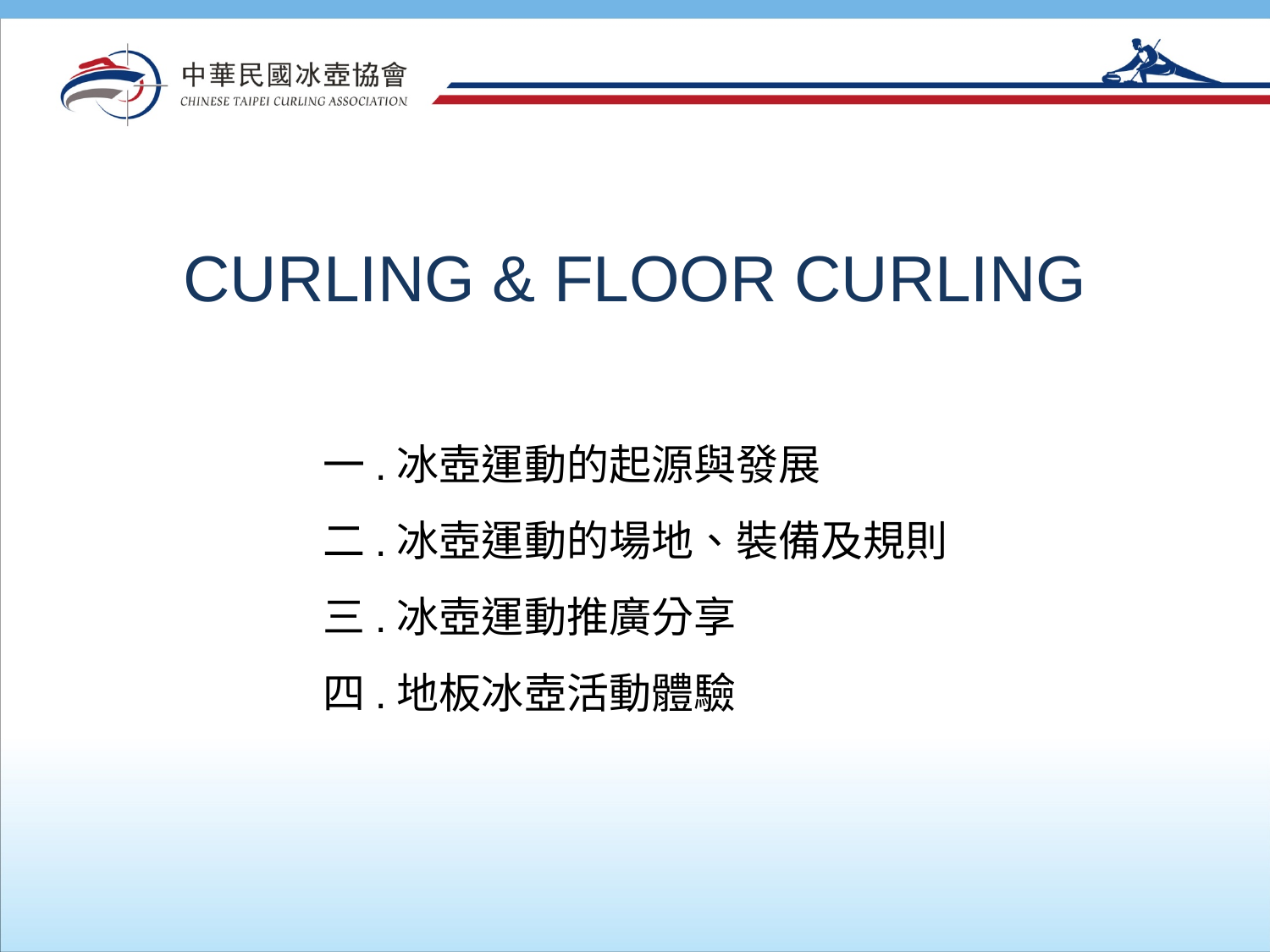

# CURLING & FLOOR CURLING
一.冰壺運動的起源與發展
二.冰壺運動的場地、裝備及規則
三.冰壺運動推廣分享
四.地板冰壺活動體驗